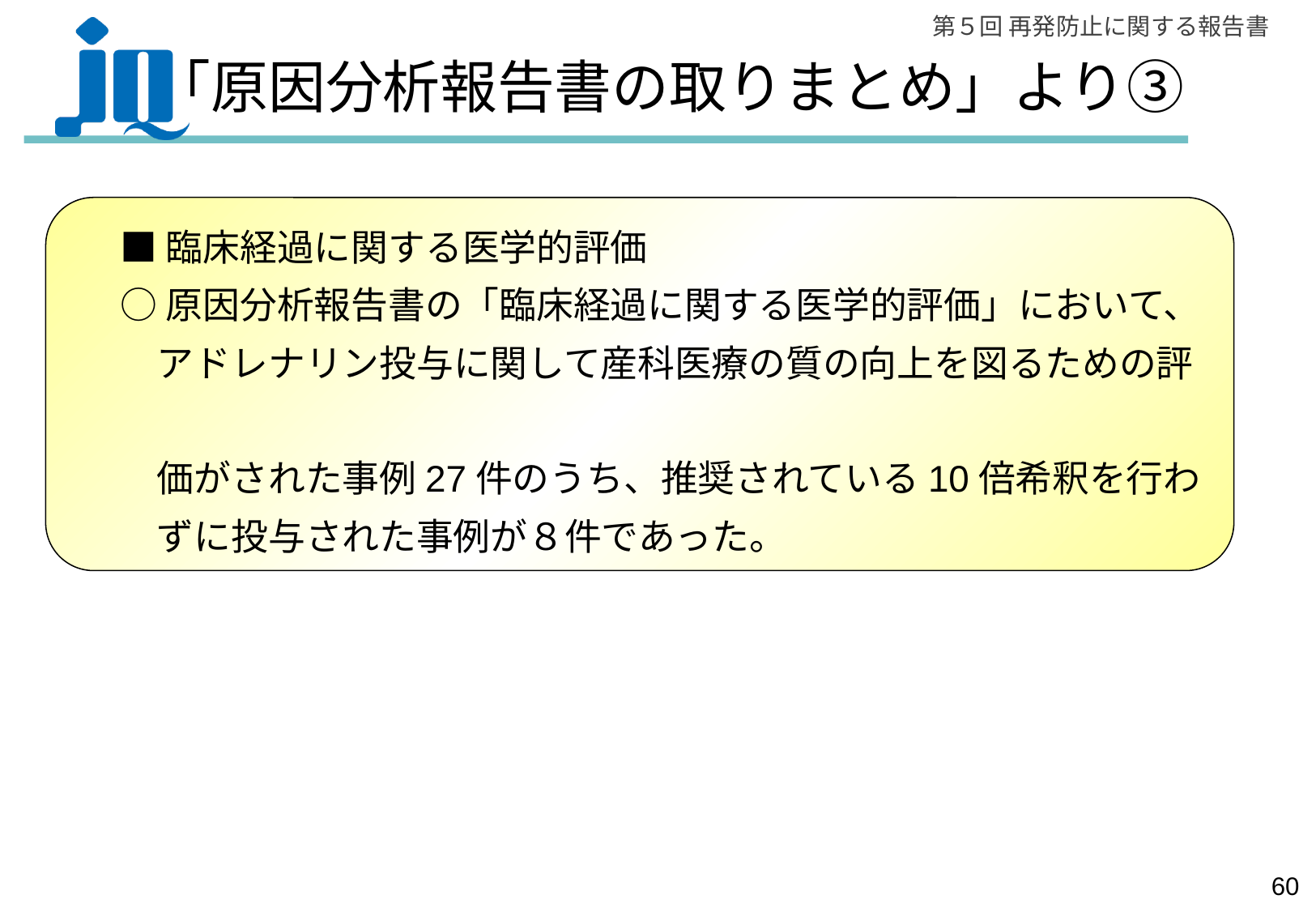

# 「原因分析報告書の取りまとめ」より③
■臨床経過に関する医学的評価
○原因分析報告書の「臨床経過に関する医学的評価」において、
　アドレナリン投与に関して産科医療の質の向上を図るための評
　価がされた事例27件のうち、推奨されている10倍希釈を行わ
　ずに投与された事例が８件であった。
60